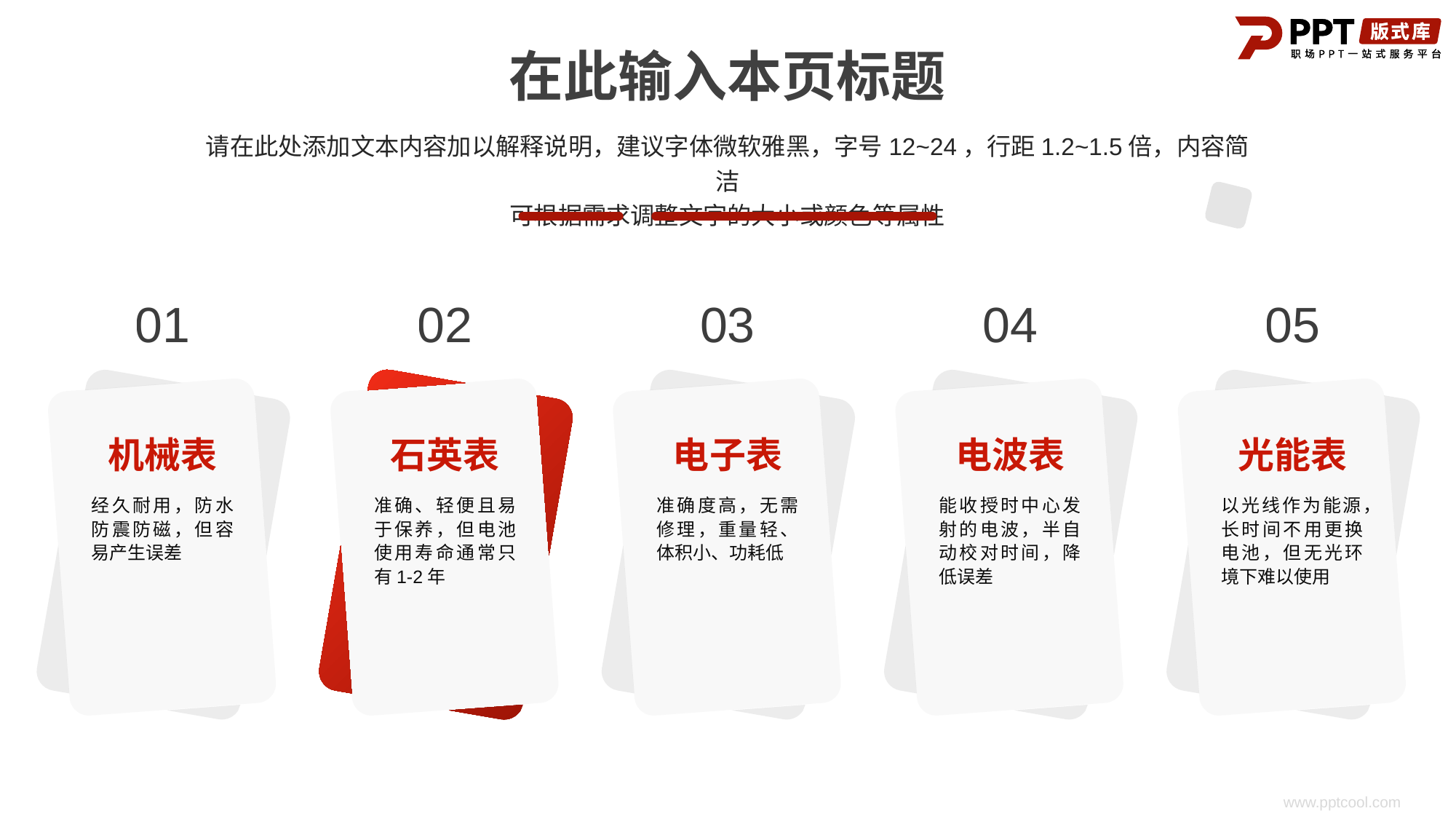

在此输入本页标题
请在此处添加文本内容加以解释说明，建议字体微软雅黑，字号12~24，行距1.2~1.5倍，内容简洁
可根据需求调整文字的大小或颜色等属性

01
02
03
04
05

机械表
石英表
电子表
电波表
光能表
准确、轻便且易于保养，但电池使用寿命通常只有1-2年
准确度高，无需修理，重量轻、体积小、功耗低
能收授时中心发射的电波，半自动校对时间，降低误差
以光线作为能源，长时间不用更换电池，但无光环境下难以使用
经久耐用，防水防震防磁，但容易产生误差
www.pptcool.com